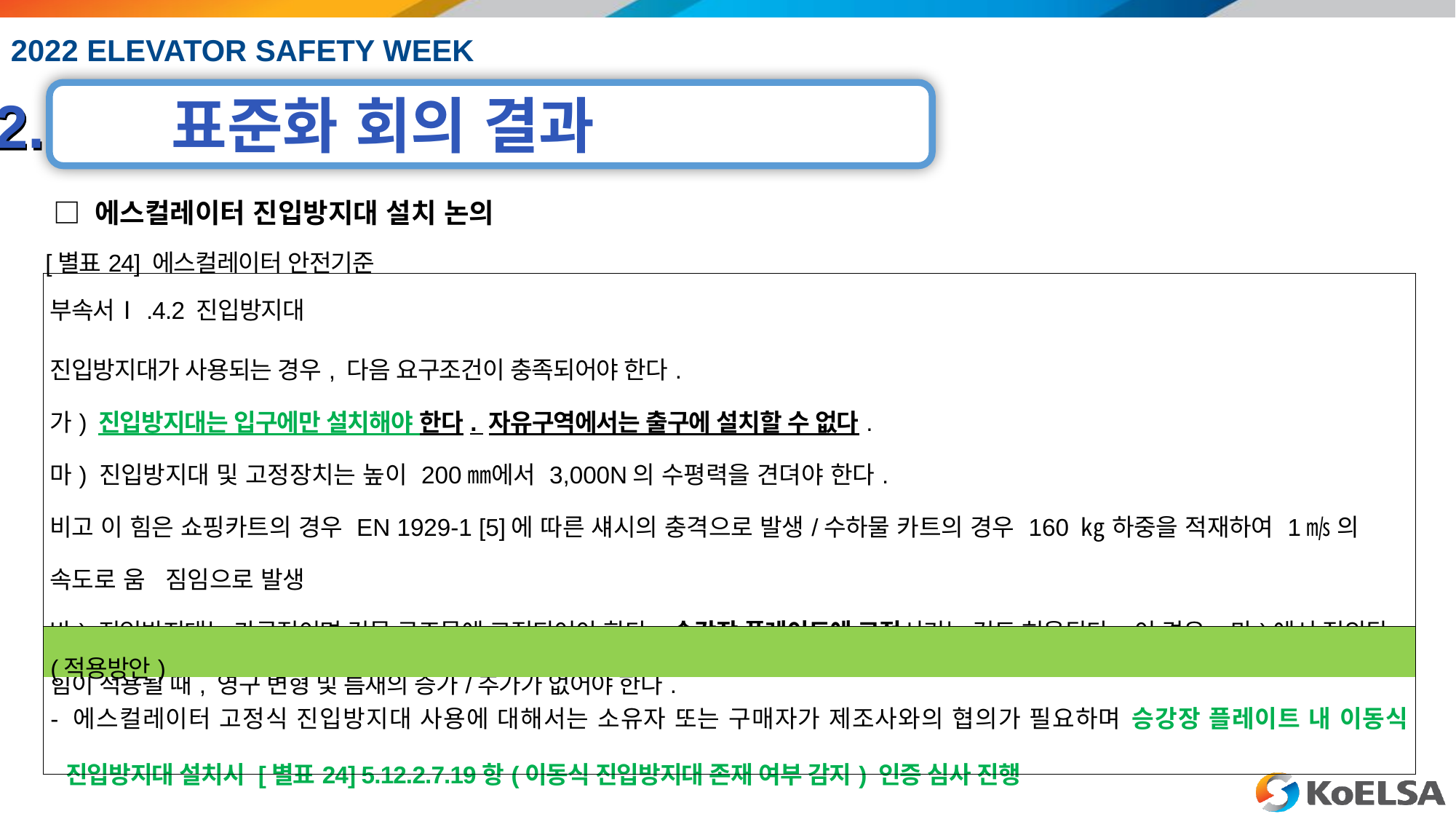

□ 에스컬레이터 진입방지대 설치 논의

| [별표24] 에스컬레이터 안전기준 |
| --- |
| 부속서Ⅰ.4.2 진입방지대 진입방지대가 사용되는 경우, 다음 요구조건이 충족되어야 한다. 가) 진입방지대는 입구에만 설치해야 한다. 자유구역에서는 출구에 설치할 수 없다. 마) 진입방지대 및 고정장치는 높이 200㎜에서 3,000N의 수평력을 견뎌야 한다. 비고 이 힘은 쇼핑카트의 경우 EN 1929-1 [5]에 따른 섀시의 충격으로 발생/수하물 카트의 경우 160 ㎏ 하중을 적재하여 1㎧ 의 속도로 움 짐임으로 발생 바) 진입방지대는 가급적이면 건물 구조물에 고정되어야 한다. 승강장 플레이트에 고정시키는 것도 허용된다. 이 경우, 마)에서 정의된 힘이 적용될 때, 영구 변형 및 틈새의 증가/추가가 없어야 한다. |

| (적용방안) |
| --- |
| - 에스컬레이터 고정식 진입방지대 사용에 대해서는 소유자 또는 구매자가 제조사와의 협의가 필요하며 승강장 플레이트 내 이동식 진입방지대 설치시 [별표24] 5.12.2.7.19항(이동식 진입방지대 존재 여부 감지) 인증 심사 진행 |